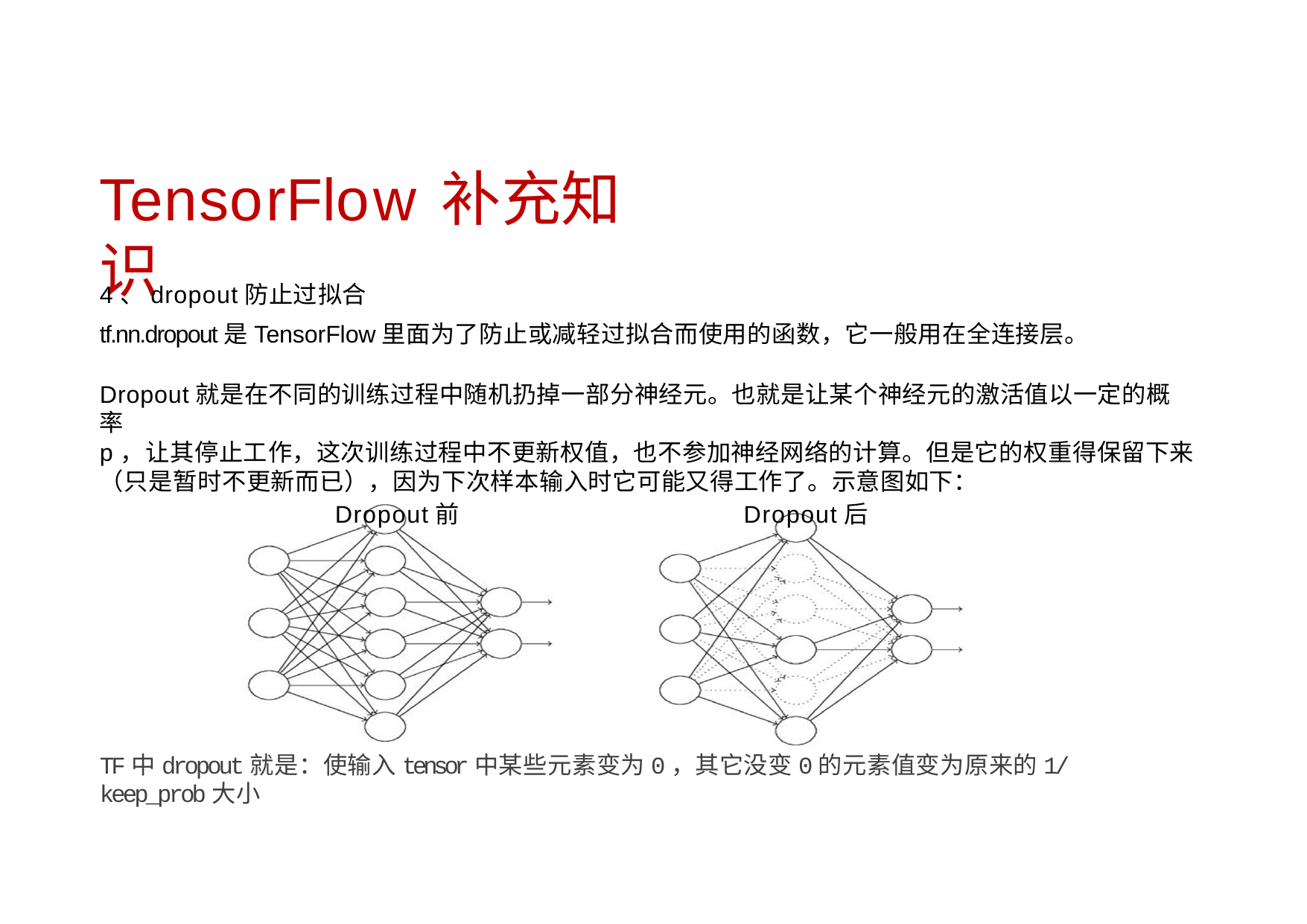

# TensorFlow补充知识
4、dropout防止过拟合
tf.nn.dropout是TensorFlow里面为了防止或减轻过拟合而使用的函数，它一般用在全连接层。

Dropout就是在不同的训练过程中随机扔掉一部分神经元。也就是让某个神经元的激活值以一定的概率
p，让其停止工作，这次训练过程中不更新权值，也不参加神经网络的计算。但是它的权重得保留下来
（只是暂时不更新而已），因为下次样本输入时它可能又得工作了。示意图如下：
Dropout前	Dropout后

TF中dropout就是：使输入tensor中某些元素变为0，其它没变0的元素值变为原来的1/keep_prob大小